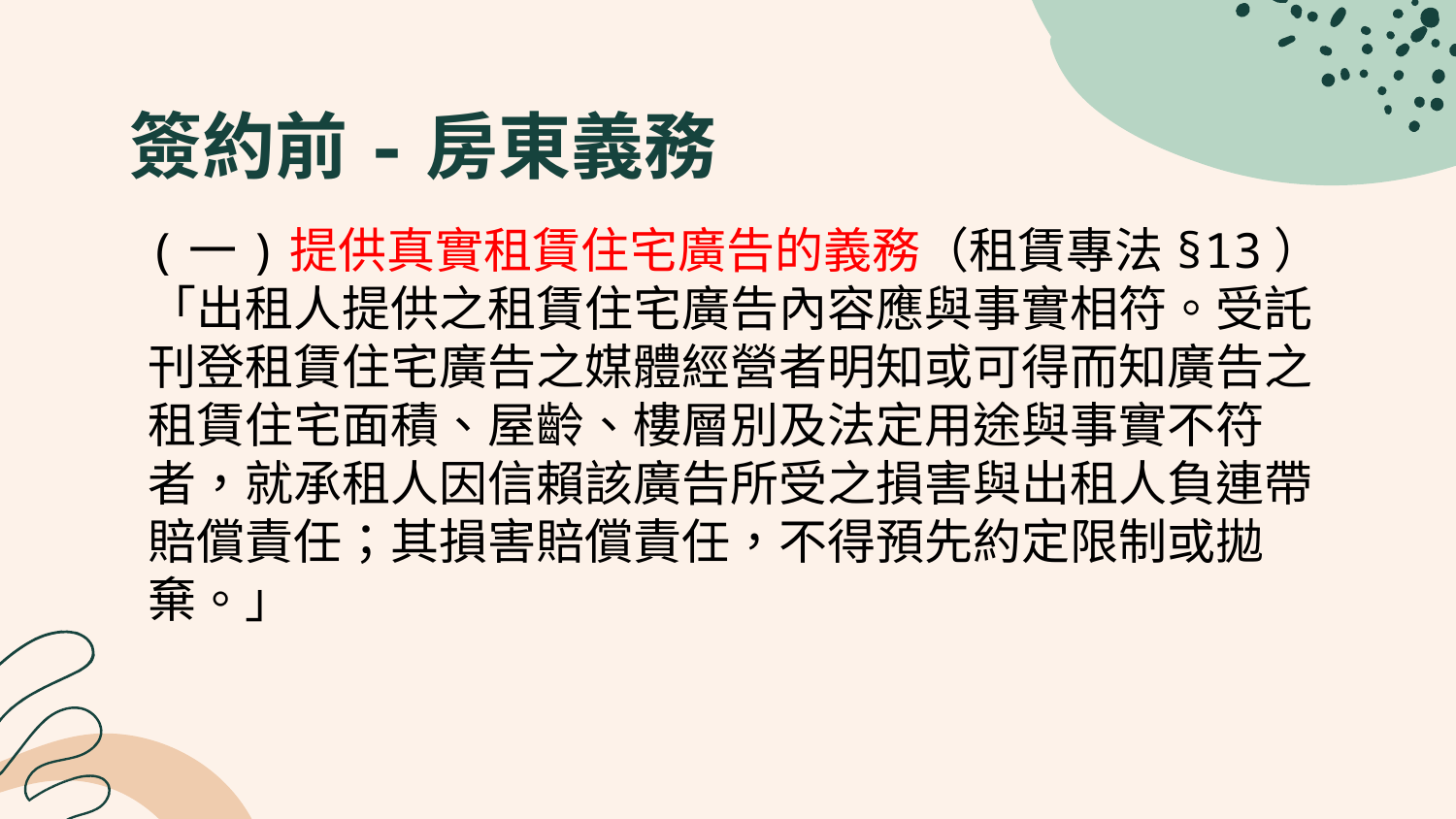

# 簽約前-房東義務
(一)提供真實租賃住宅廣告的義務（租賃專法§13）
「出租人提供之租賃住宅廣告內容應與事實相符。受託刊登租賃住宅廣告之媒體經營者明知或可得而知廣告之租賃住宅面積、屋齡、樓層別及法定用途與事實不符者，就承租人因信賴該廣告所受之損害與出租人負連帶賠償責任；其損害賠償責任，不得預先約定限制或拋棄。」